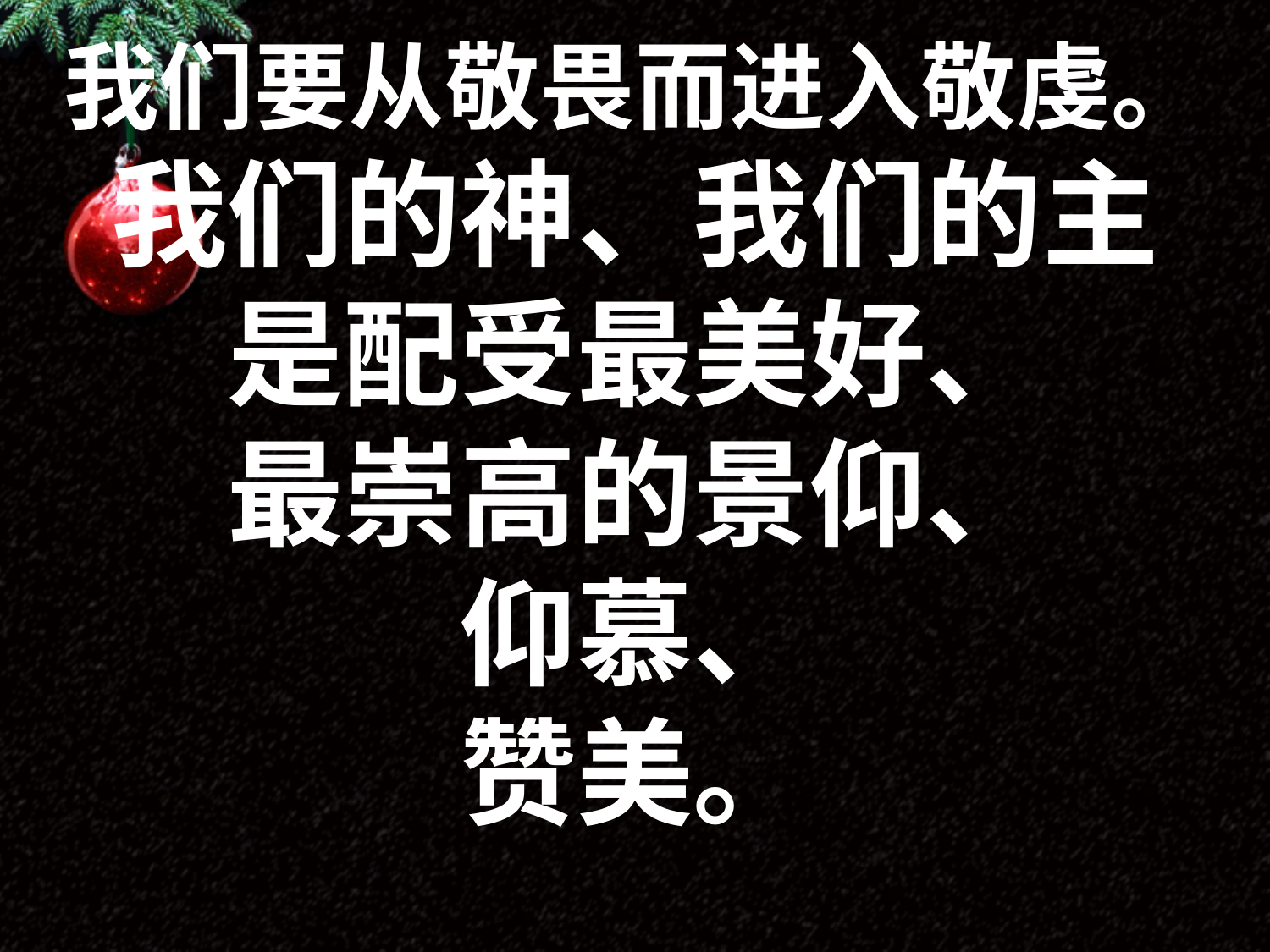

我们要从敬畏而进入敬虔。我们的神、我们的主
是配受最美好、
最崇高的景仰、
仰慕、
赞美。